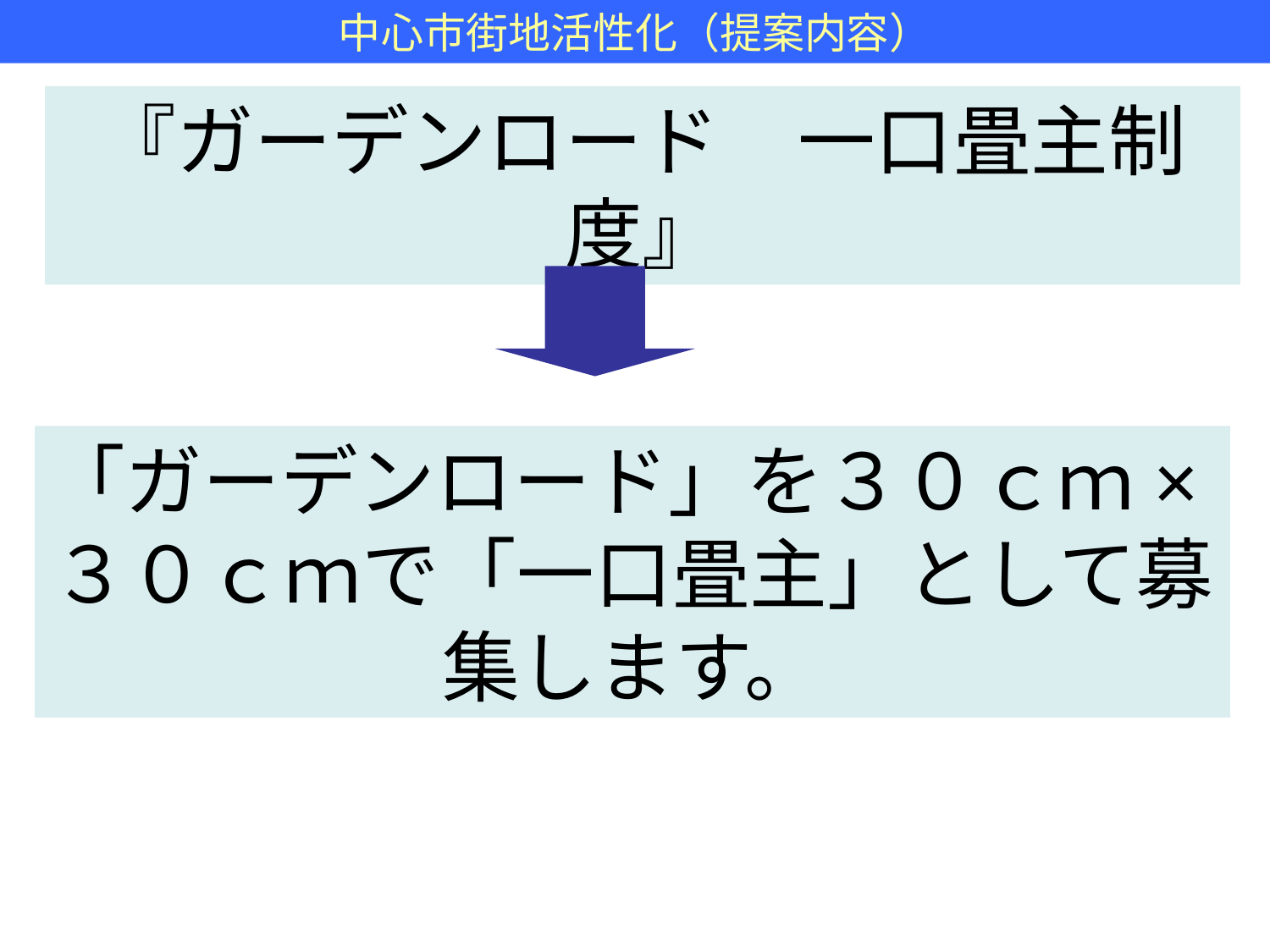

中心市街地活性化（提案内容）
『ガーデンロード　一口畳主制度』

「ガーデンロード」を３０ｃｍ×３０ｃｍで「一口畳主」として募集します。